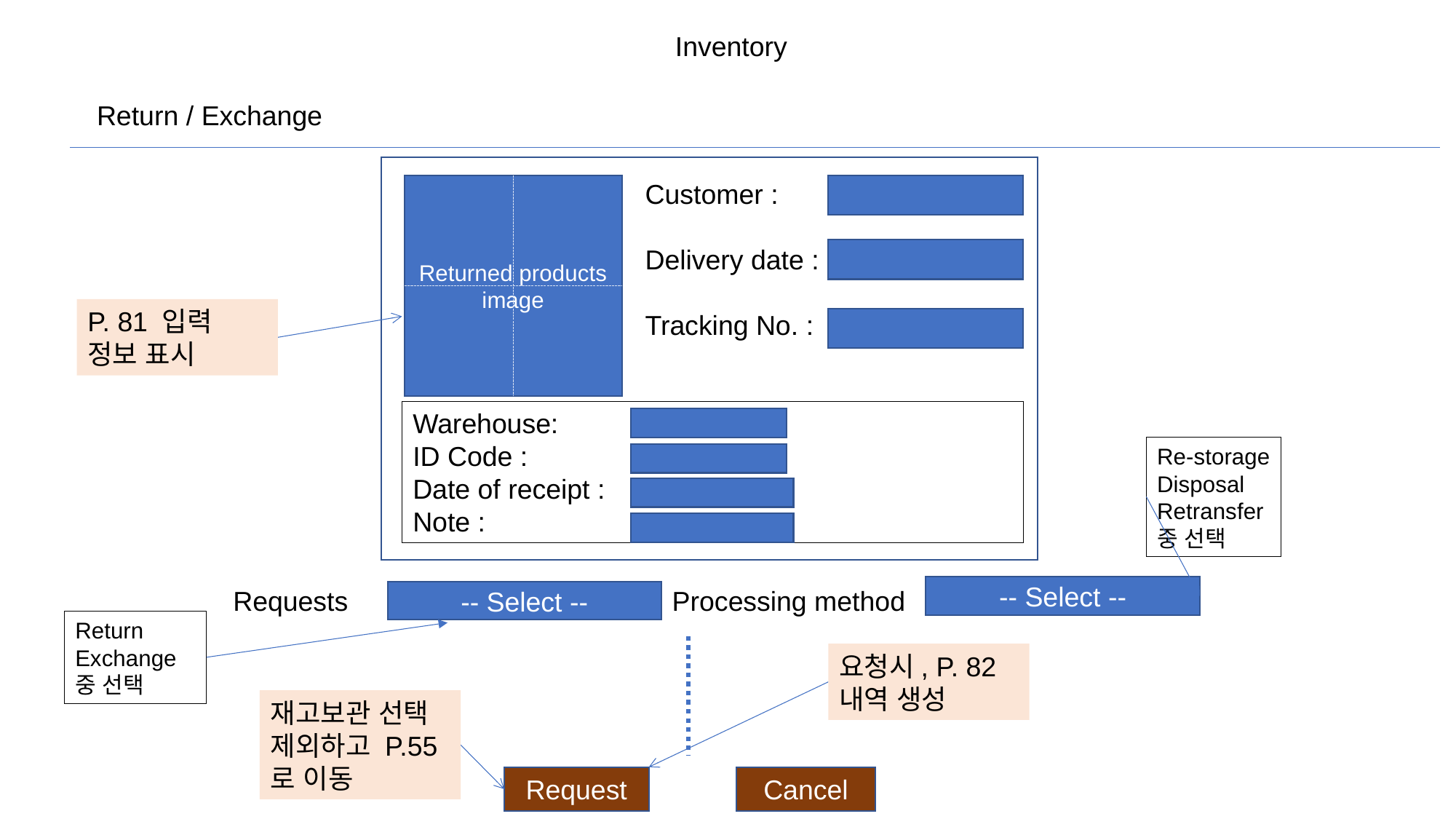

Inventory
Return / Exchange

Customer :

Delivery date :

Tracking No. :
Returned products
image

P. 81 입력 정보 표시

Warehouse:
ID Code :
Date of receipt :
Note :

Re-storage
Disposal
Retransfer
중 선택

-- Select --
Requests
Processing method
-- Select --
Return
Exchange
중 선택
요청시, P. 82 내역 생성
재고보관 선택 제외하고 P.55로 이동
Request
Cancel